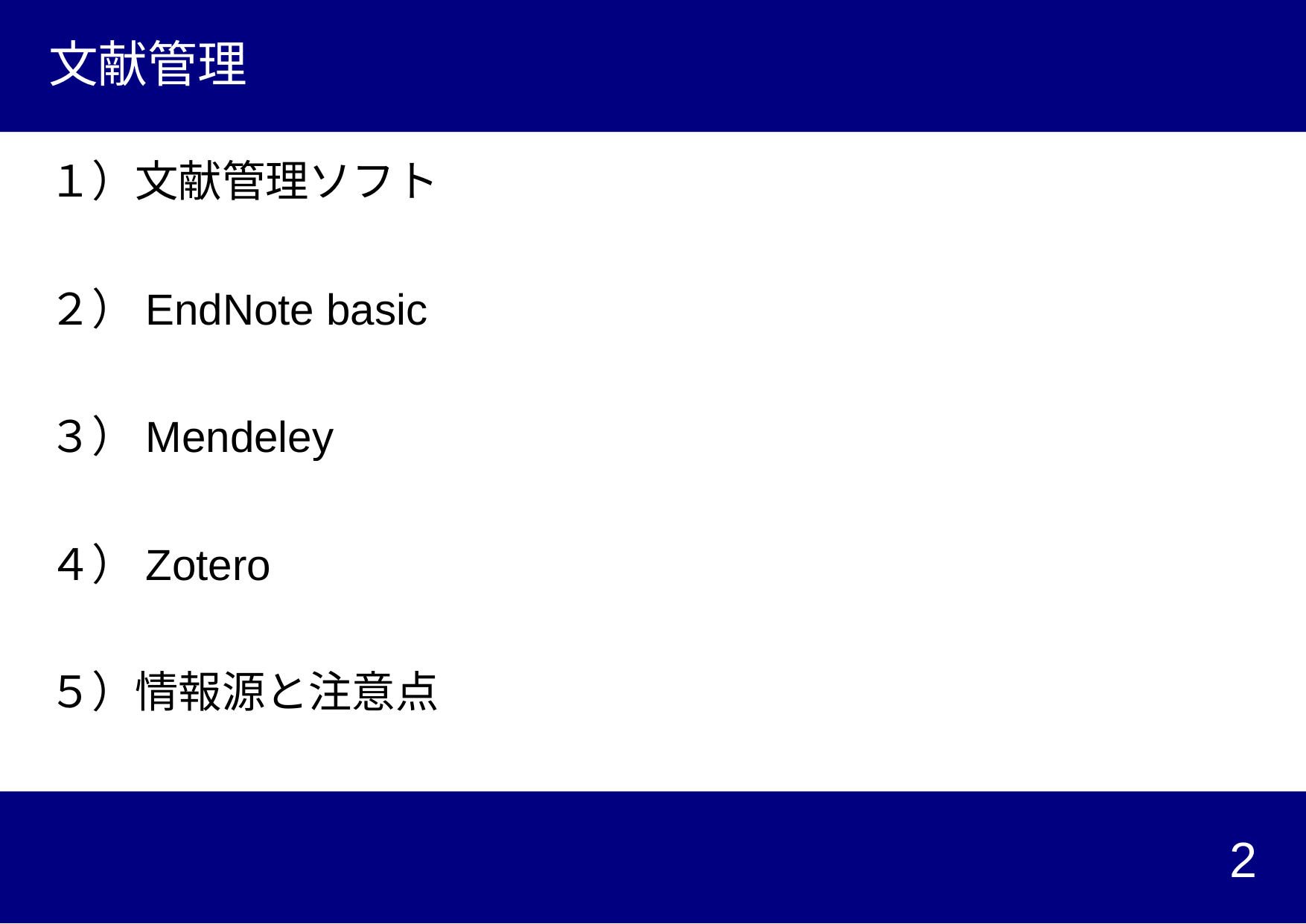

# 文献管理
１）文献管理ソフト

２）EndNote basic

３）Mendeley

４）Zotero

５）情報源と注意点
2